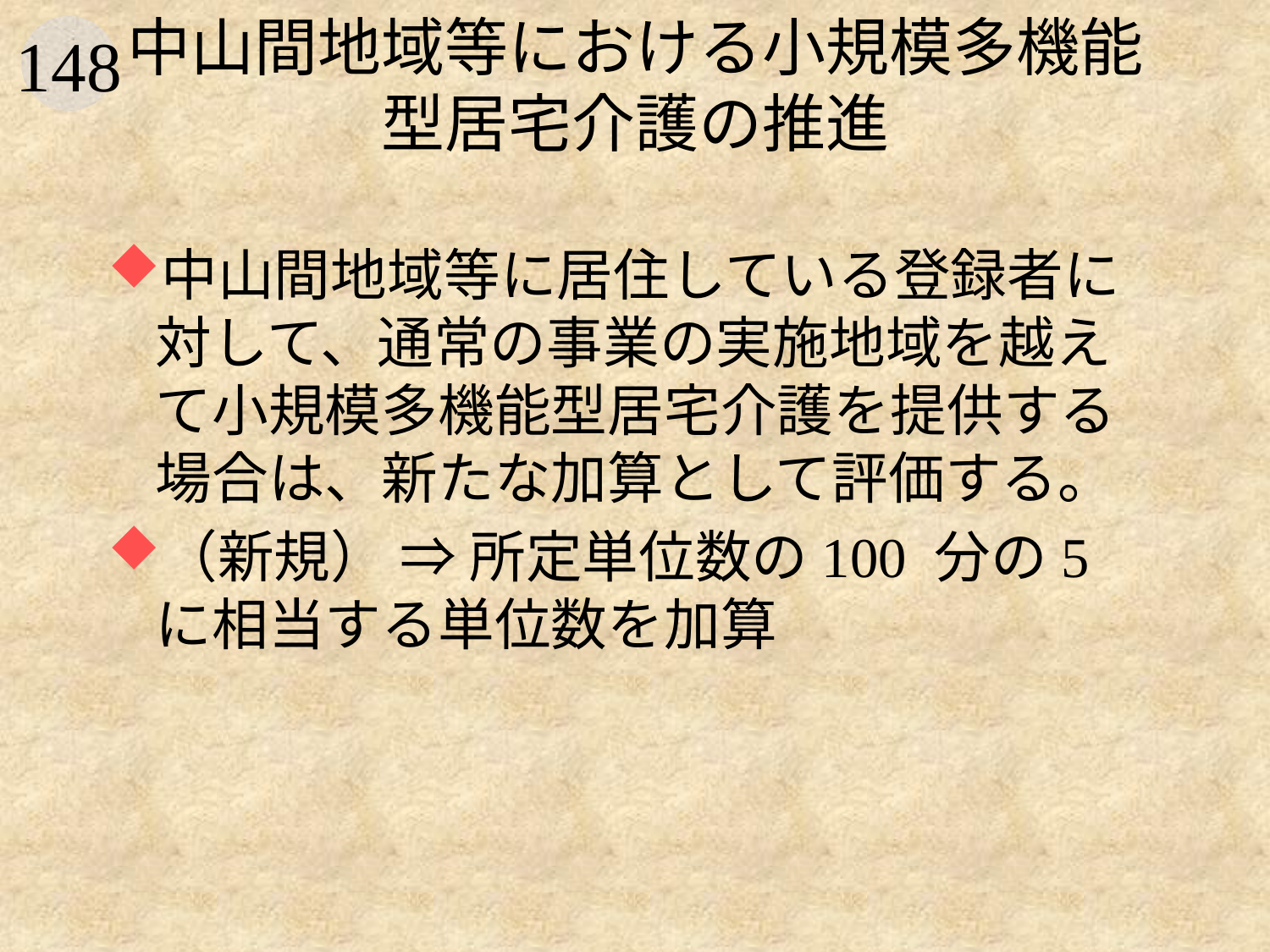

# 中山間地域等における小規模多機能型居宅介護の推進
中山間地域等に居住している登録者に対して、通常の事業の実施地域を越えて小規模多機能型居宅介護を提供する場合は、新たな加算として評価する。
（新規） ⇒ 所定単位数の100 分の5 に相当する単位数を加算